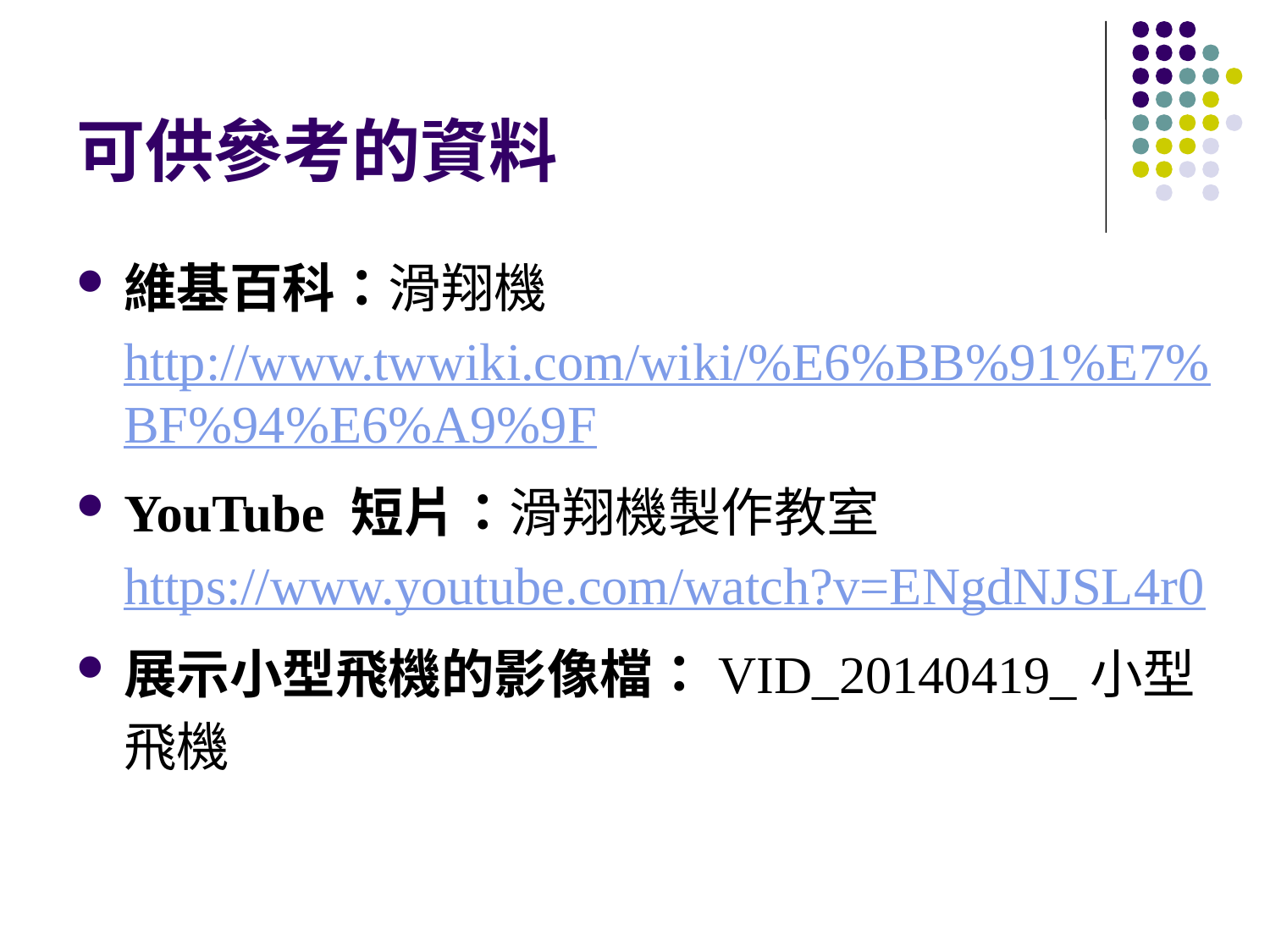

# 可供參考的資料
維基百科：滑翔機 http://www.twwiki.com/wiki/%E6%BB%91%E7%BF%94%E6%A9%9F
YouTube 短片：滑翔機製作教室https://www.youtube.com/watch?v=ENgdNJSL4r0
展示小型飛機的影像檔：VID_20140419_小型飛機